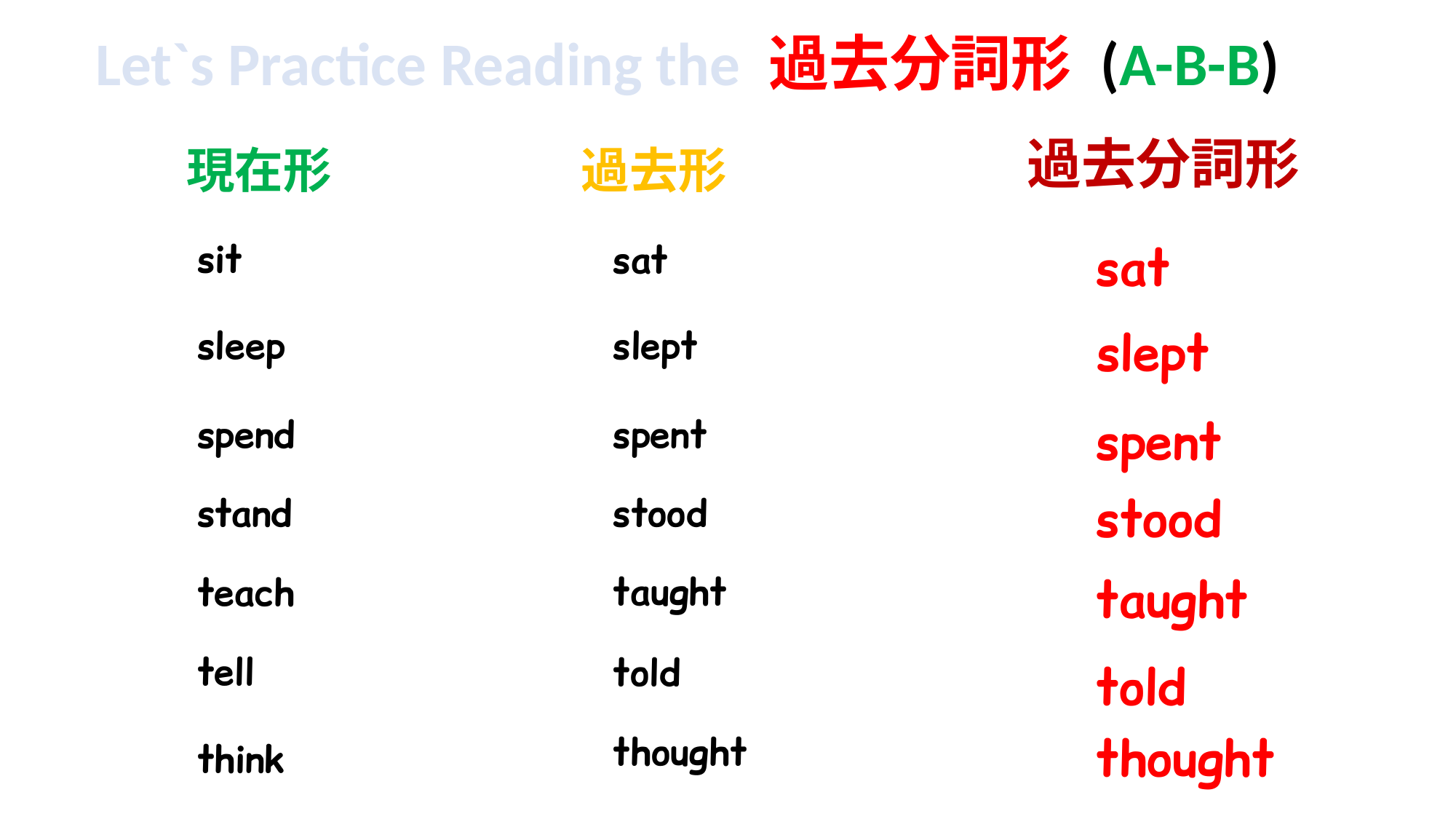

Let`s Practice Reading the 過去分詞形 (A-B-B)
#
過去分詞形

現在形
過去形
sit
sat
sat
slept
sleep
slept
spent
spend
spent
stood
stand
stood
taught
taught
teach
tell
told
told
thought
thought
think